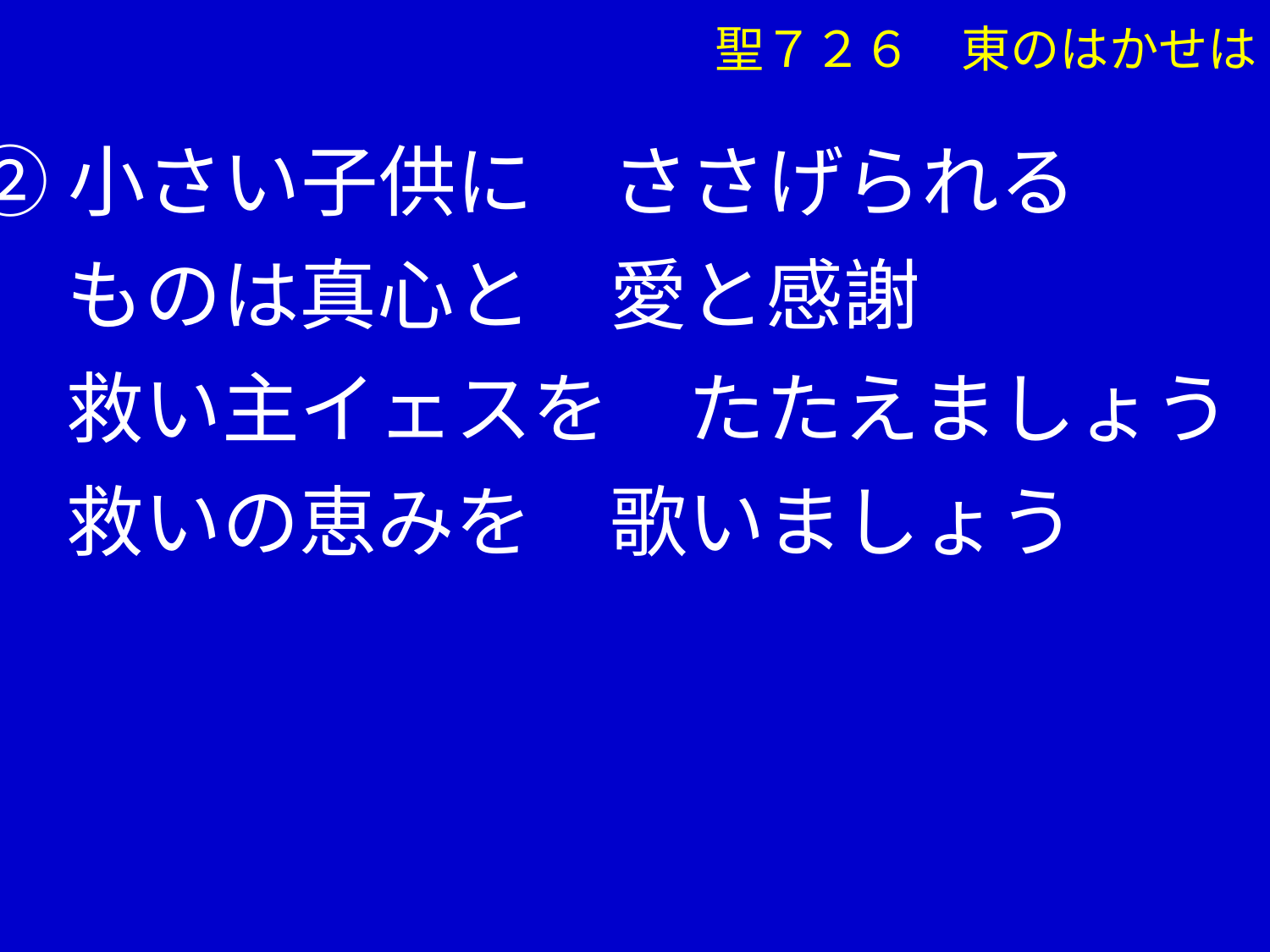

聖７２６　東のはかせは
②小さい子供に　ささげられる
　 ものは真心と　愛と感謝
　 救い主イェスを　たたえましょう
　 救いの恵みを　歌いましょう